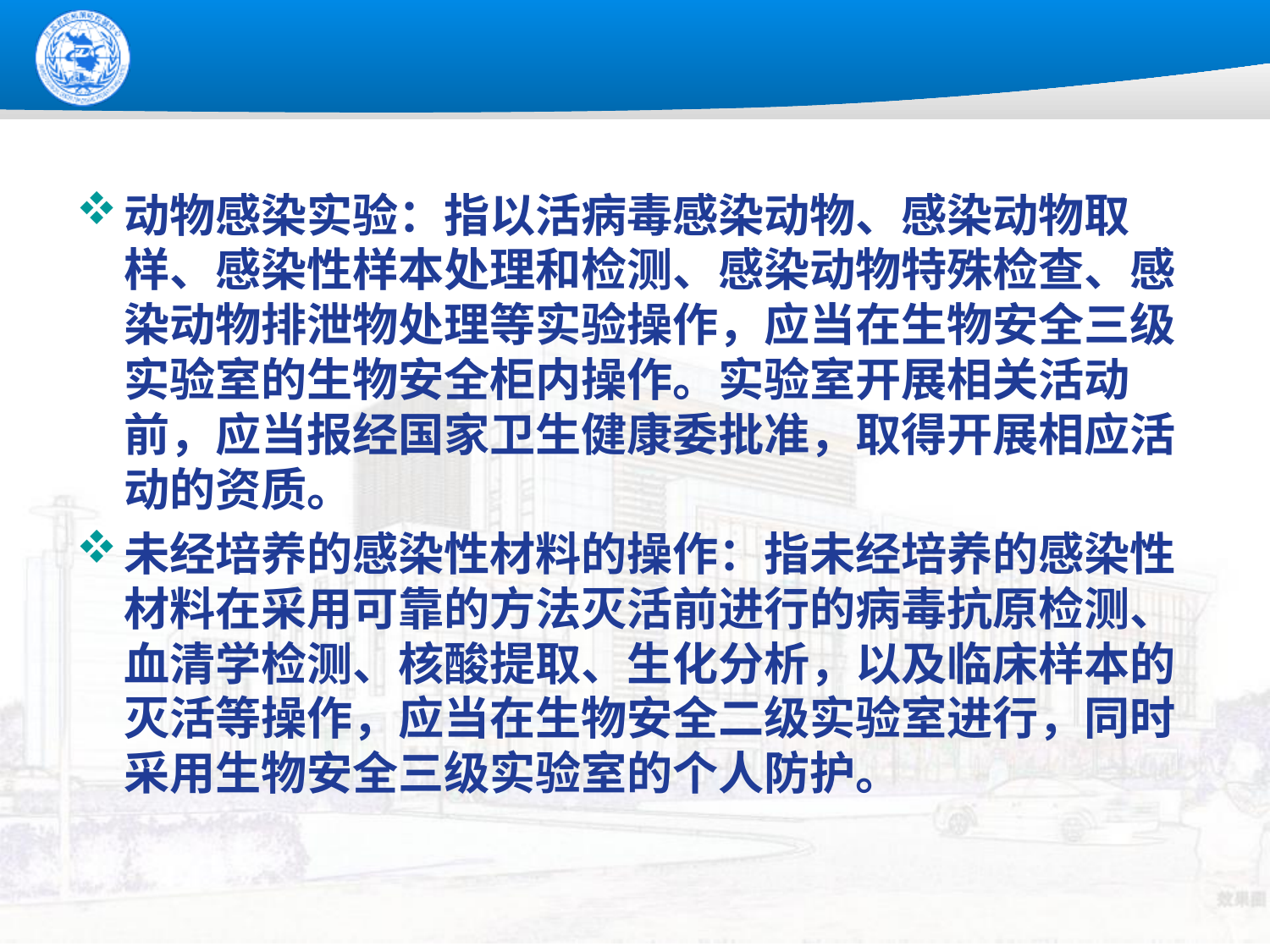

#
动物感染实验：指以活病毒感染动物、感染动物取样、感染性样本处理和检测、感染动物特殊检查、感染动物排泄物处理等实验操作，应当在生物安全三级实验室的生物安全柜内操作。实验室开展相关活动前，应当报经国家卫生健康委批准，取得开展相应活动的资质。
未经培养的感染性材料的操作：指未经培养的感染性材料在采用可靠的方法灭活前进行的病毒抗原检测、血清学检测、核酸提取、生化分析，以及临床样本的灭活等操作，应当在生物安全二级实验室进行，同时采用生物安全三级实验室的个人防护。